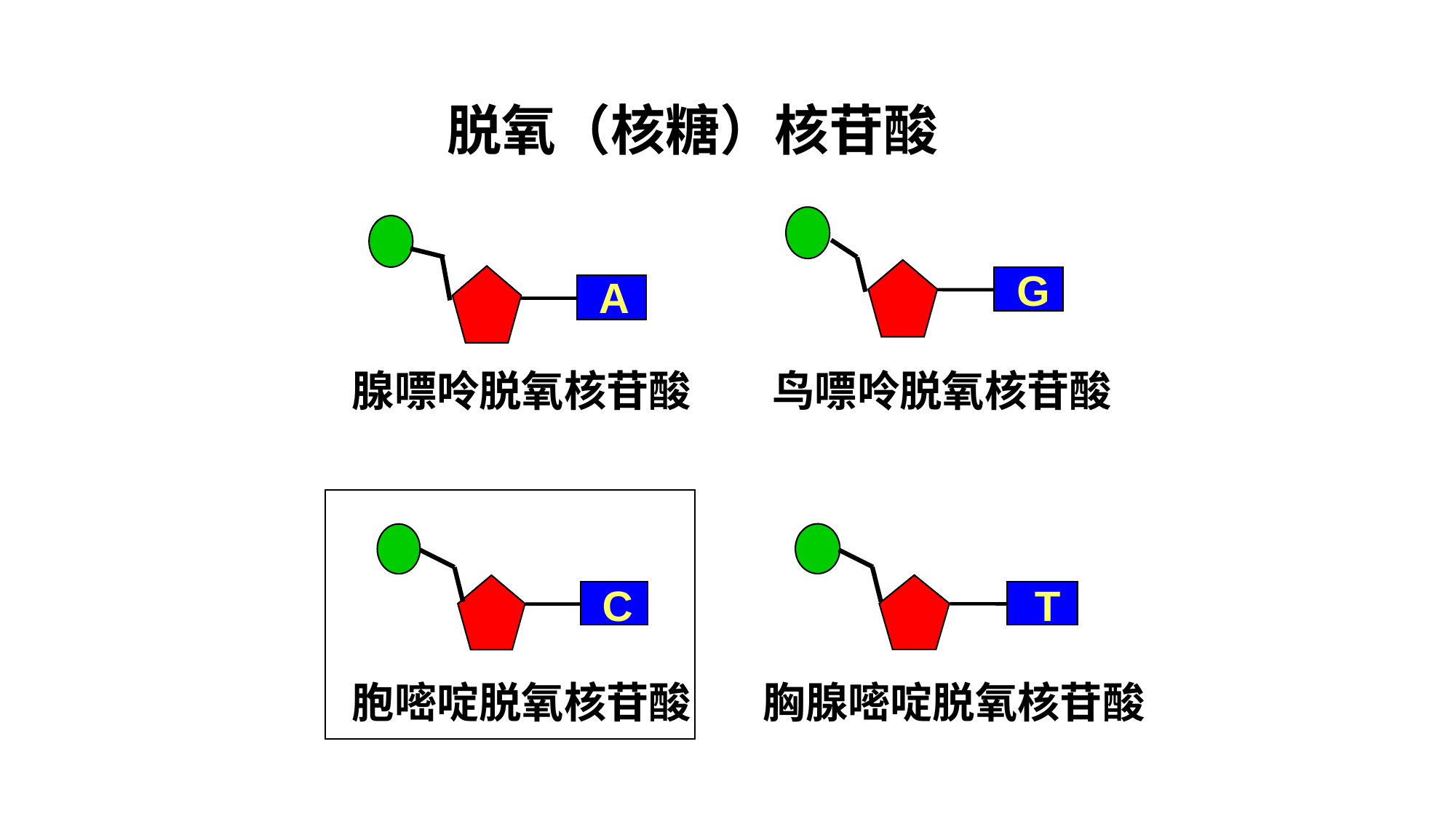

脱氧（核糖）核苷酸

A

G

腺嘌呤脱氧核苷酸
鸟嘌呤脱氧核苷酸

T

C

胞嘧啶脱氧核苷酸
 胸腺嘧啶脱氧核苷酸